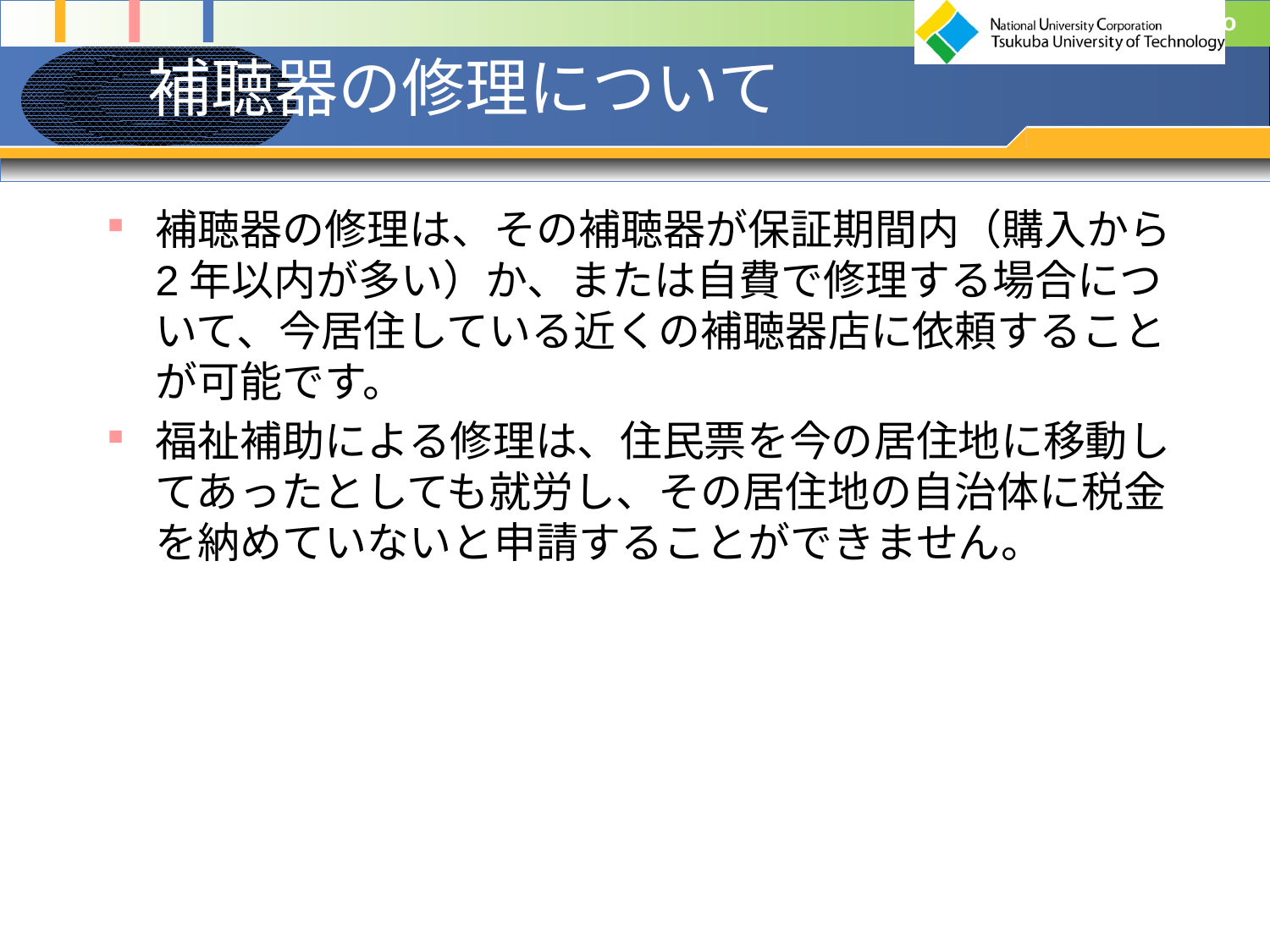

# 補聴器の修理について
補聴器の修理は、その補聴器が保証期間内（購入から2年以内が多い）か、または自費で修理する場合について、今居住している近くの補聴器店に依頼することが可能です。
福祉補助による修理は、住民票を今の居住地に移動してあったとしても就労し、その居住地の自治体に税金を納めていないと申請することができません。